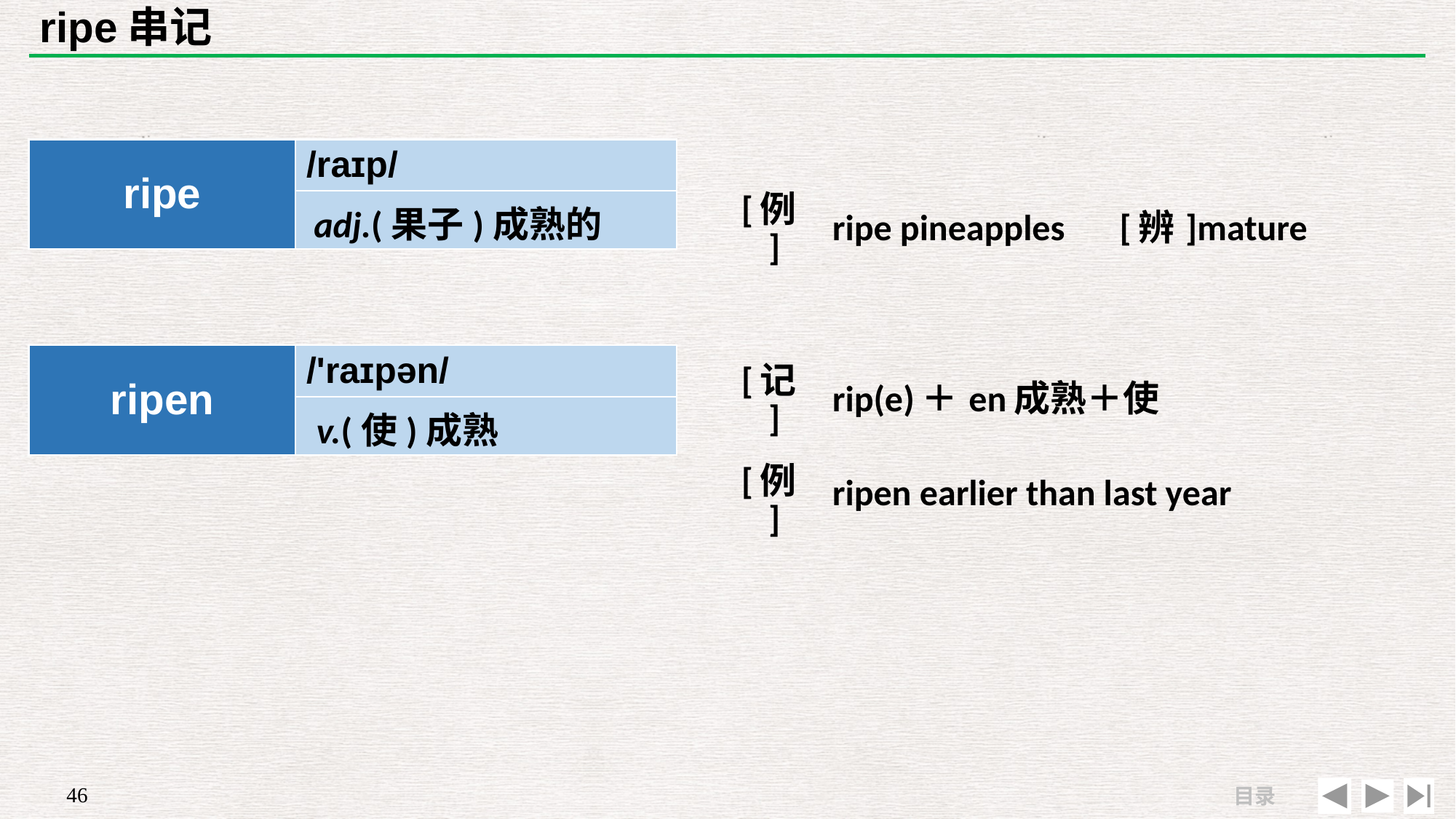

# ripe串记

|  |  |
| --- | --- |
| [例] | ripe pineapples　[辨]mature |
| ripe | /raɪp/ |
| --- | --- |
|  |  |
adj.(果子)成熟的
| ripen | /'raɪpən/ |
| --- | --- |
|  |  |
| [记] | rip(e)＋en成熟＋使 |
| --- | --- |
| [例] | ripen earlier than last year |
v.(使)成熟